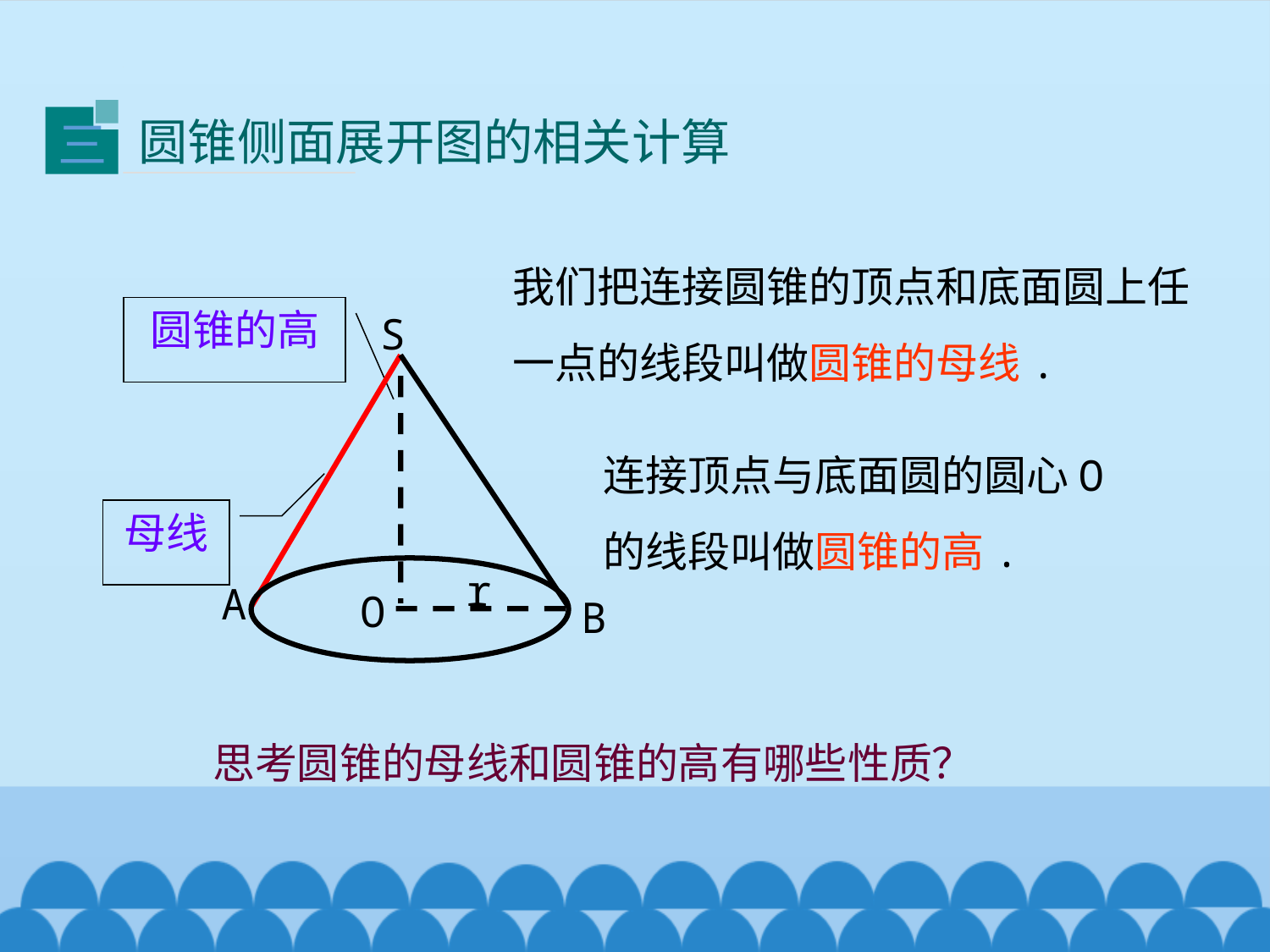

圆锥侧面展开图的相关计算
三

我们把连接圆锥的顶点和底面圆上任一点的线段叫做圆锥的母线.
圆锥的高
S

A
O
B

连接顶点与底面圆的圆心O的线段叫做圆锥的高.
母线
r

思考圆锥的母线和圆锥的高有哪些性质？